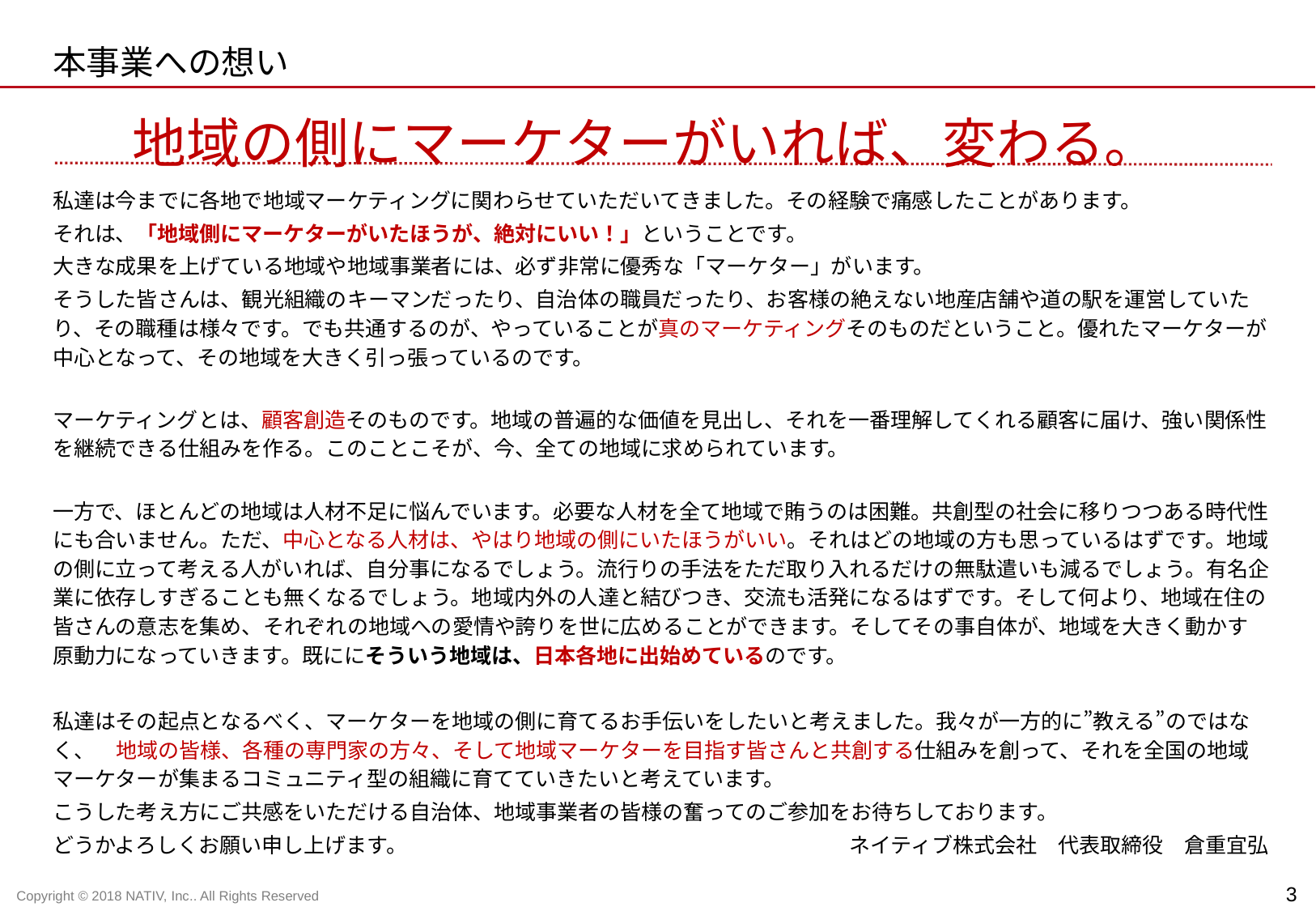

# 本事業への想い
地域の側にマーケターがいれば、変わる。
私達は今までに各地で地域マーケティングに関わらせていただいてきました。その経験で痛感したことがあります。
それは、「地域側にマーケターがいたほうが、絶対にいい！」ということです。
大きな成果を上げている地域や地域事業者には、必ず非常に優秀な「マーケター」がいます。
そうした皆さんは、観光組織のキーマンだったり、自治体の職員だったり、お客様の絶えない地産店舗や道の駅を運営していたり、その職種は様々です。でも共通するのが、やっていることが真のマーケティングそのものだということ。優れたマーケターが中心となって、その地域を大きく引っ張っているのです。

マーケティングとは、顧客創造そのものです。地域の普遍的な価値を見出し、それを一番理解してくれる顧客に届け、強い関係性を継続できる仕組みを作る。このことこそが、今、全ての地域に求められています。

一方で、ほとんどの地域は人材不足に悩んでいます。必要な人材を全て地域で賄うのは困難。共創型の社会に移りつつある時代性にも合いません。ただ、中心となる人材は、やはり地域の側にいたほうがいい。それはどの地域の方も思っているはずです。地域の側に立って考える人がいれば、自分事になるでしょう。流行りの手法をただ取り入れるだけの無駄遣いも減るでしょう。有名企業に依存しすぎることも無くなるでしょう。地域内外の人達と結びつき、交流も活発になるはずです。そして何より、地域在住の皆さんの意志を集め、それぞれの地域への愛情や誇りを世に広めることができます。そしてその事自体が、地域を大きく動かす　原動力になっていきます。既ににそういう地域は、日本各地に出始めているのです。

私達はその起点となるべく、マーケターを地域の側に育てるお手伝いをしたいと考えました。我々が一方的に”教える”のではなく、　地域の皆様、各種の専門家の方々、そして地域マーケターを目指す皆さんと共創する仕組みを創って、それを全国の地域マーケターが集まるコミュニティ型の組織に育てていきたいと考えています。
こうした考え方にご共感をいただける自治体、地域事業者の皆様の奮ってのご参加をお待ちしております。
どうかよろしくお願い申し上げます。　　　　　　　　　　　　　　　　　　　　　ネイティブ株式会社　代表取締役　倉重宜弘